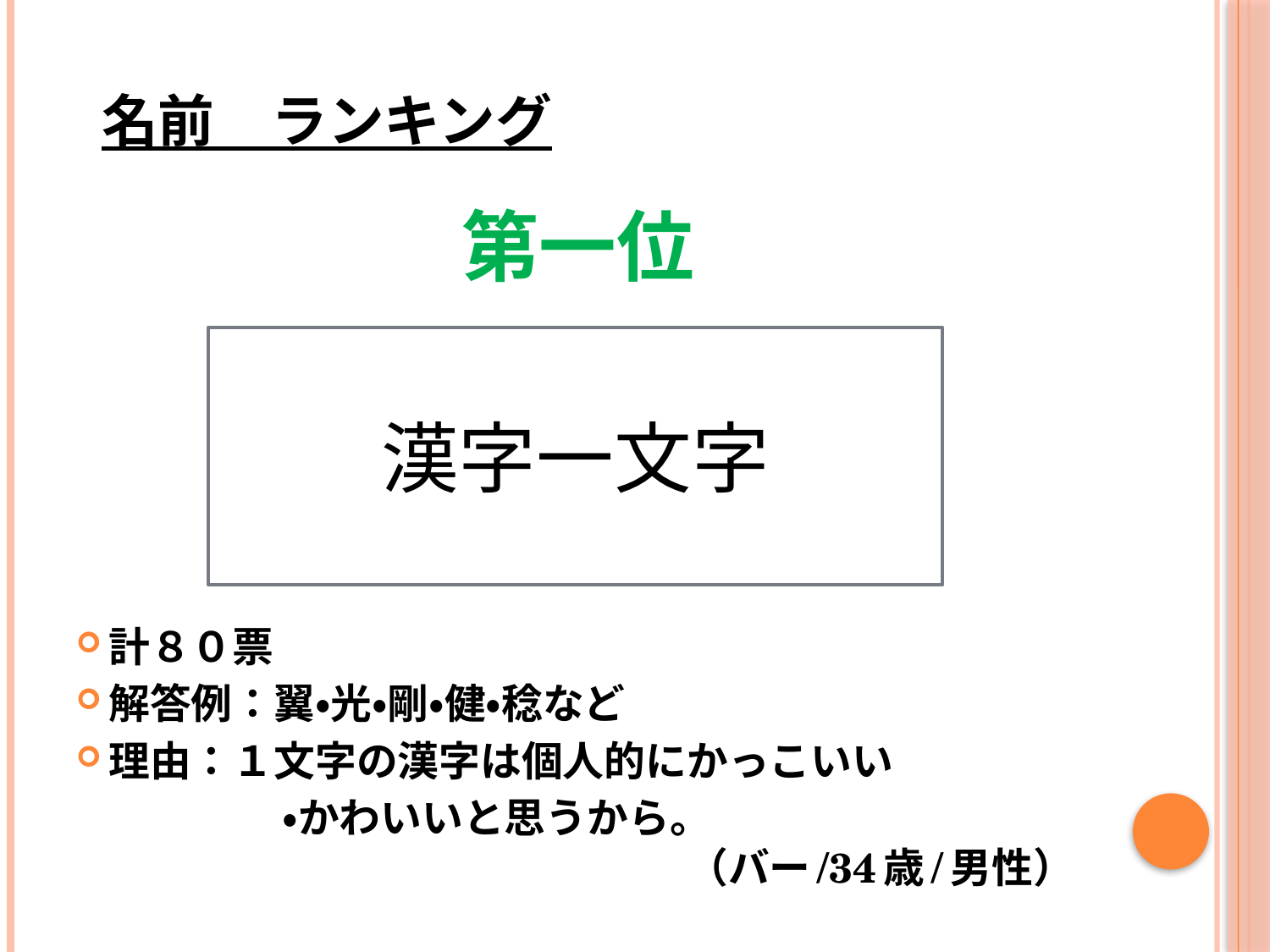

名前　ランキング
# 第一位
漢字一文字
計８０票
解答例：翼・光・剛・健・稔など
理由：１文字の漢字は個人的にかっこいい
　　　　　・かわいいと思うから。
　　　　　　　　　　　　　　（バー/34歳/男性）